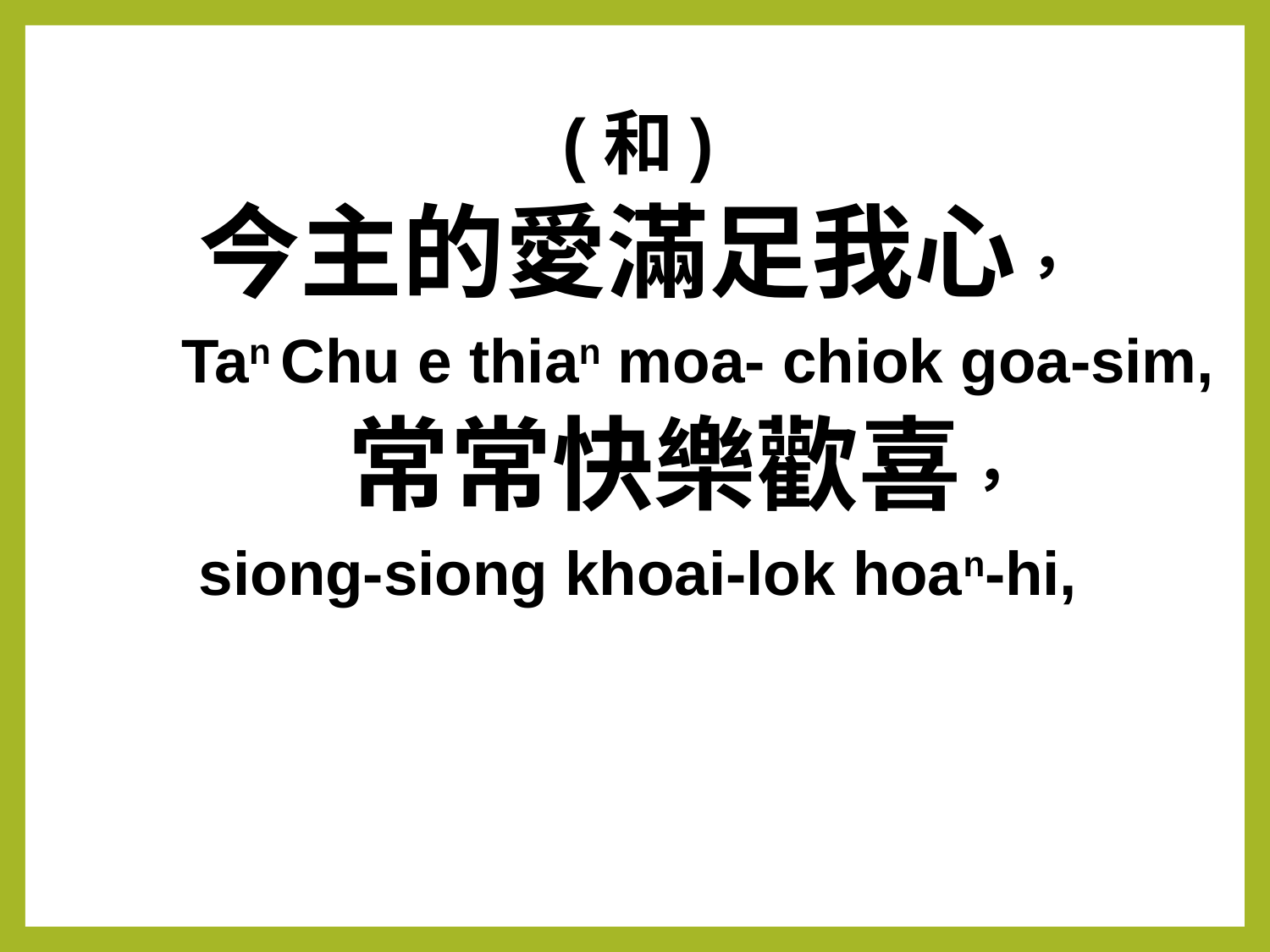

(和)
今主的愛滿足我心，
       Tan Chu e thian moa- chiok goa-sim,
   常常快樂歡喜，
siong-siong khoai-lok hoan-hi,